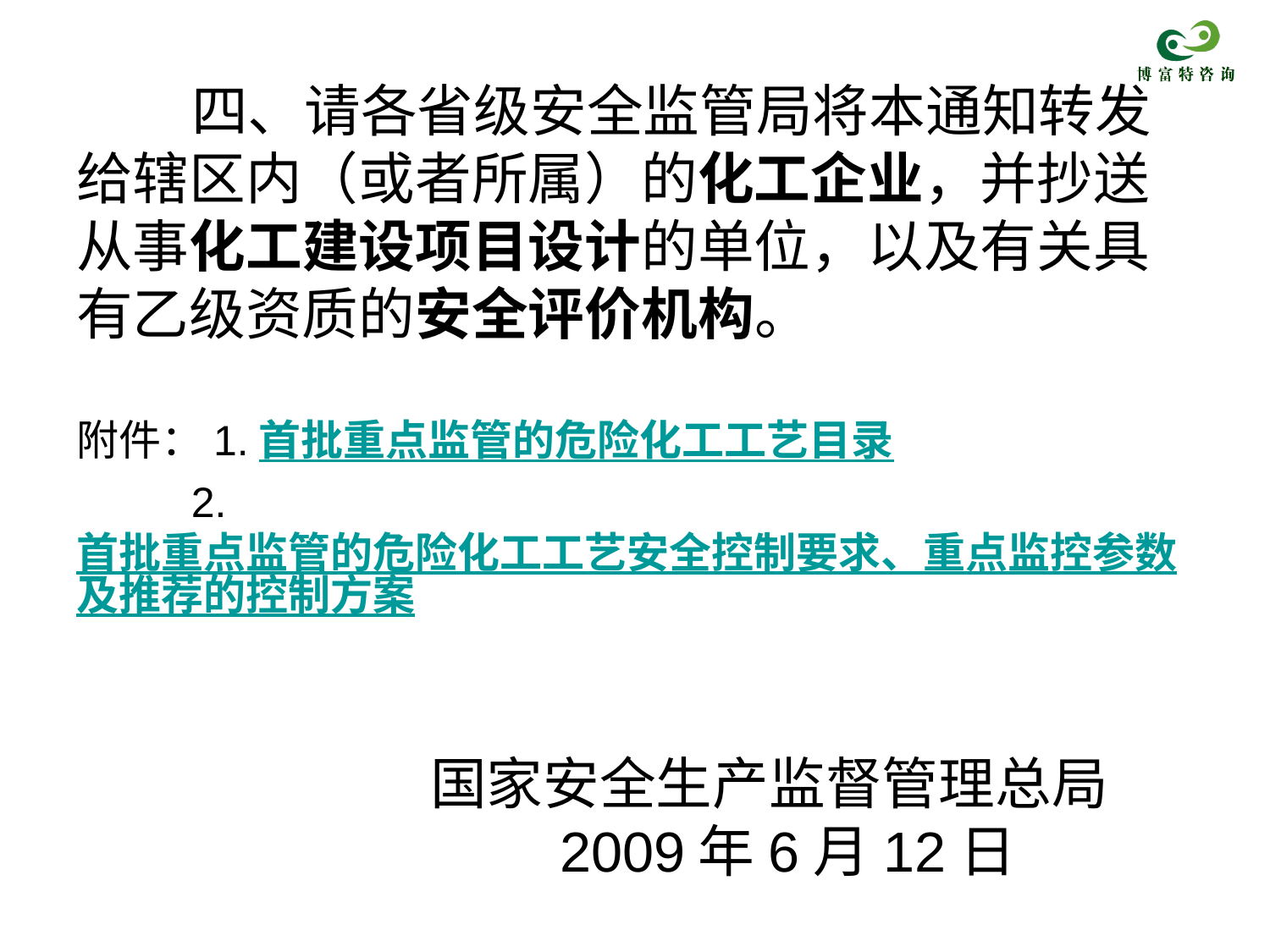

# 四、请各省级安全监管局将本通知转发给辖区内（或者所属）的化工企业，并抄送从事化工建设项目设计的单位，以及有关具有乙级资质的安全评价机构。 附件：1.首批重点监管的危险化工工艺目录            2.首批重点监管的危险化工工艺安全控制要求、重点监控参数及推荐的控制方案 国家安全生产监督管理总局 2009年6月12日